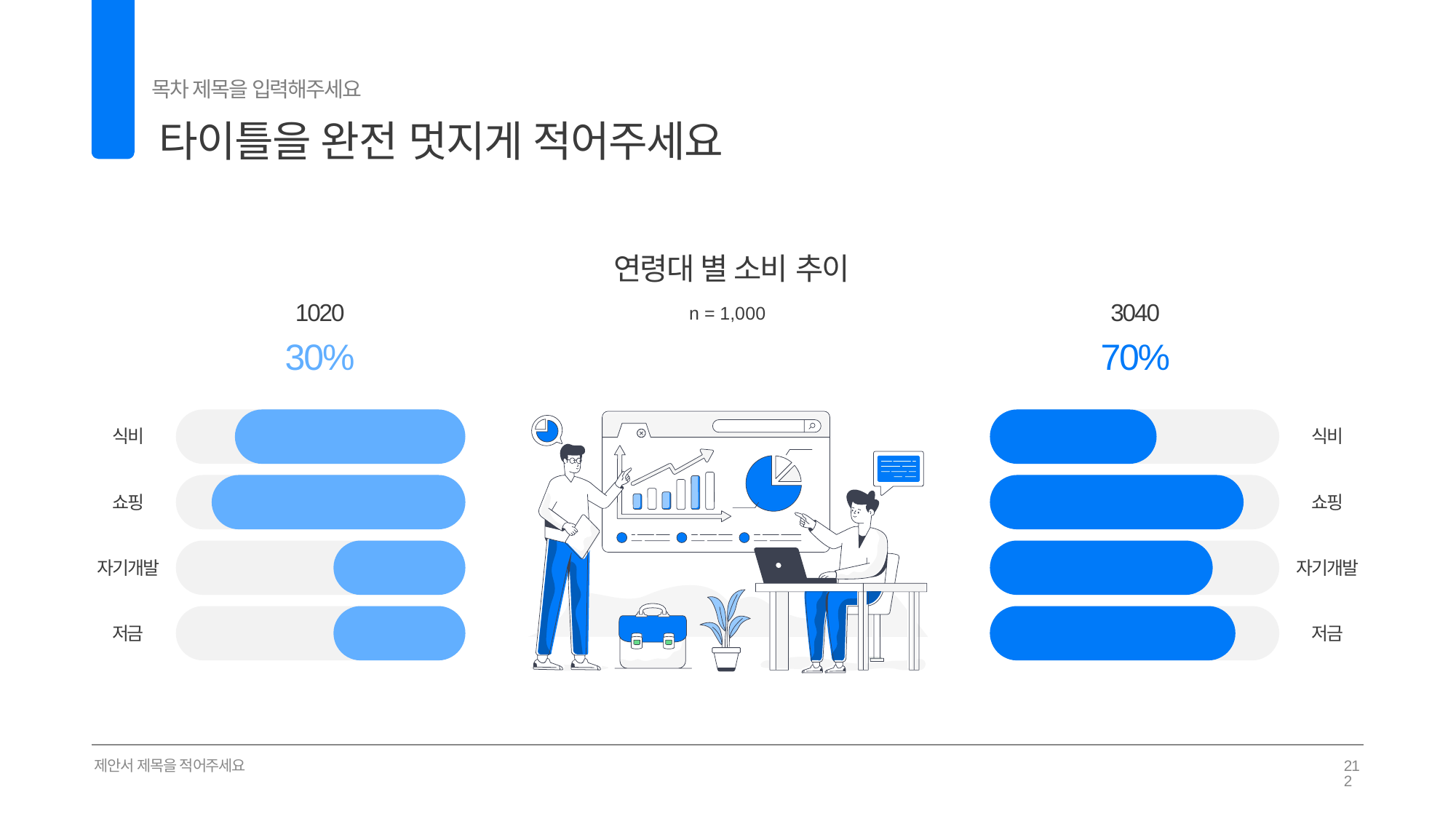

목차 제목을 입력해주세요
타이틀을 완전 멋지게 적어주세요
02
연령대 별 소비 추이
1020
3040
n = 1,000
30%
70%

식비
78%
50%
식비

쇼핑
90%
85%
쇼핑

자기개발
35%
70%
자기개발

저금
35%
80%
저금

제안서 제목을 적어주세요
212